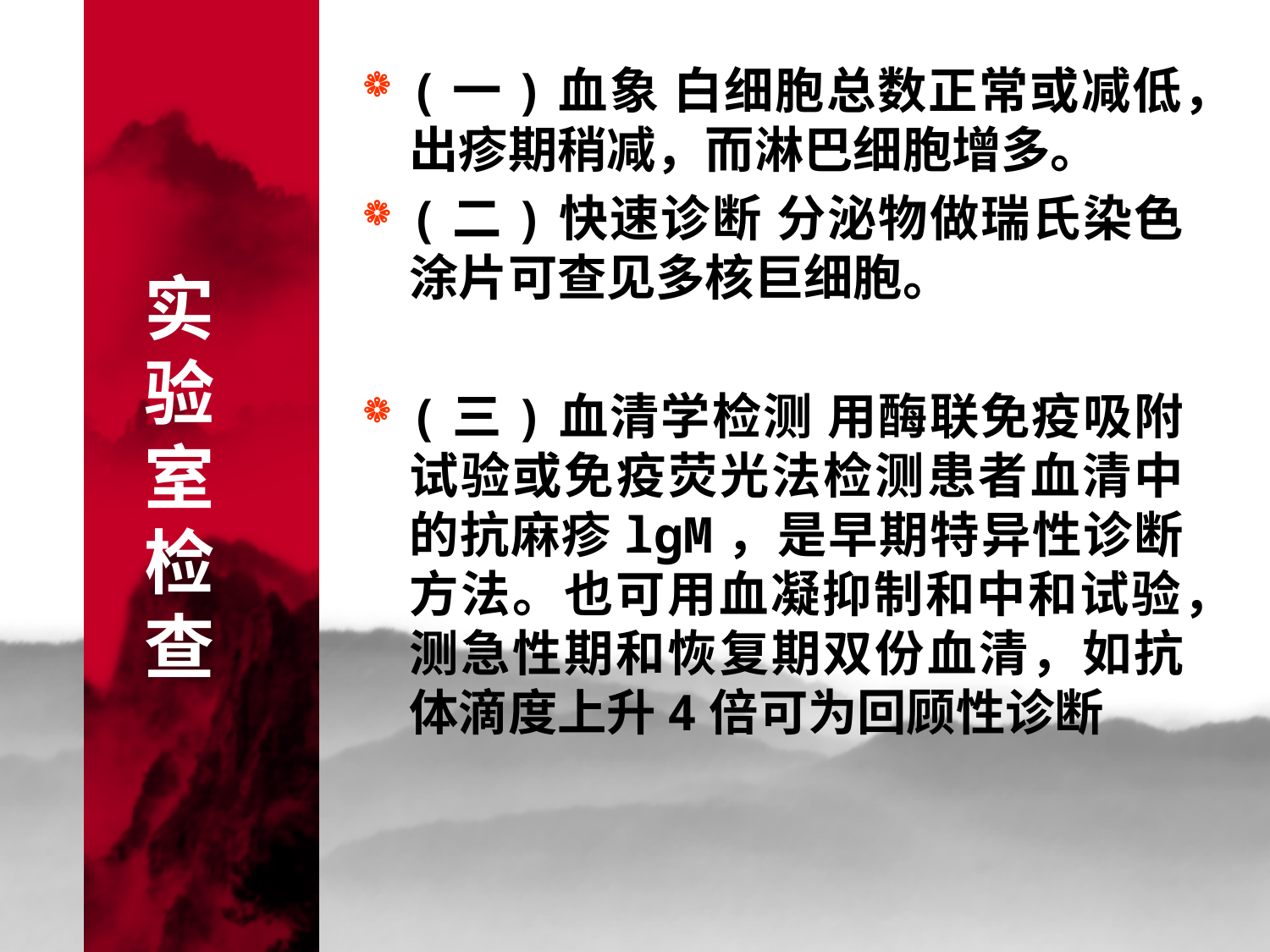

# 实 验 室 检 查
(一)血象 白细胞总数正常或减低，出疹期稍减，而淋巴细胞增多。
(二)快速诊断 分泌物做瑞氏染色涂片可查见多核巨细胞。

(三)血清学检测 用酶联免疫吸附试验或免疫荧光法检测患者血清中的抗麻疹lgM，是早期特异性诊断方法。也可用血凝抑制和中和试验，测急性期和恢复期双份血清，如抗体滴度上升4倍可为回顾性诊断